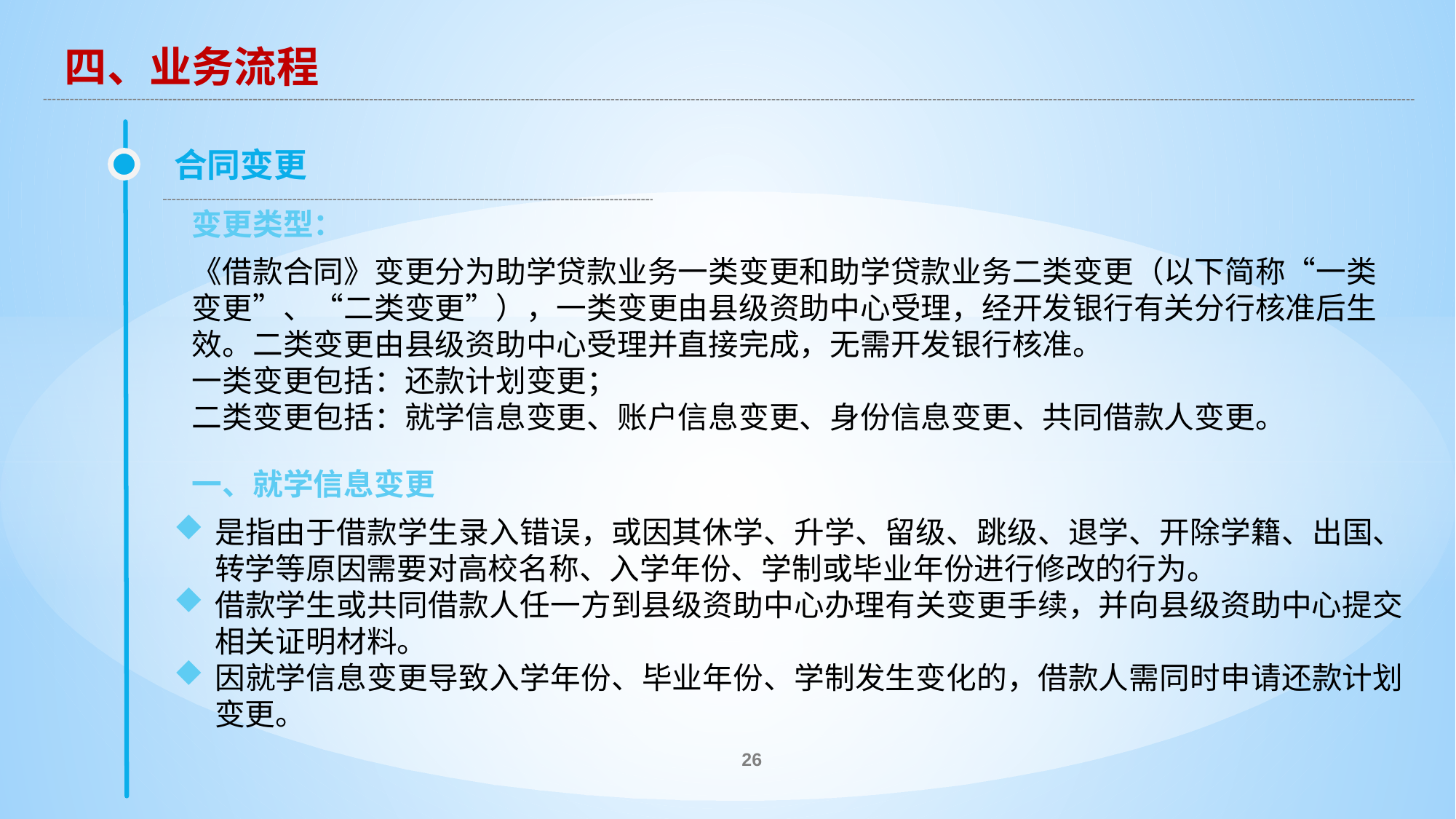

四、业务流程

合同变更

变更类型：
《借款合同》变更分为助学贷款业务一类变更和助学贷款业务二类变更（以下简称“一类变更”、“二类变更”），一类变更由县级资助中心受理，经开发银行有关分行核准后生效。二类变更由县级资助中心受理并直接完成，无需开发银行核准。
一类变更包括：还款计划变更；
二类变更包括：就学信息变更、账户信息变更、身份信息变更、共同借款人变更。
一、就学信息变更
是指由于借款学生录入错误，或因其休学、升学、留级、跳级、退学、开除学籍、出国、转学等原因需要对高校名称、入学年份、学制或毕业年份进行修改的行为。
借款学生或共同借款人任一方到县级资助中心办理有关变更手续，并向县级资助中心提交相关证明材料。
因就学信息变更导致入学年份、毕业年份、学制发生变化的，借款人需同时申请还款计划变更。
26